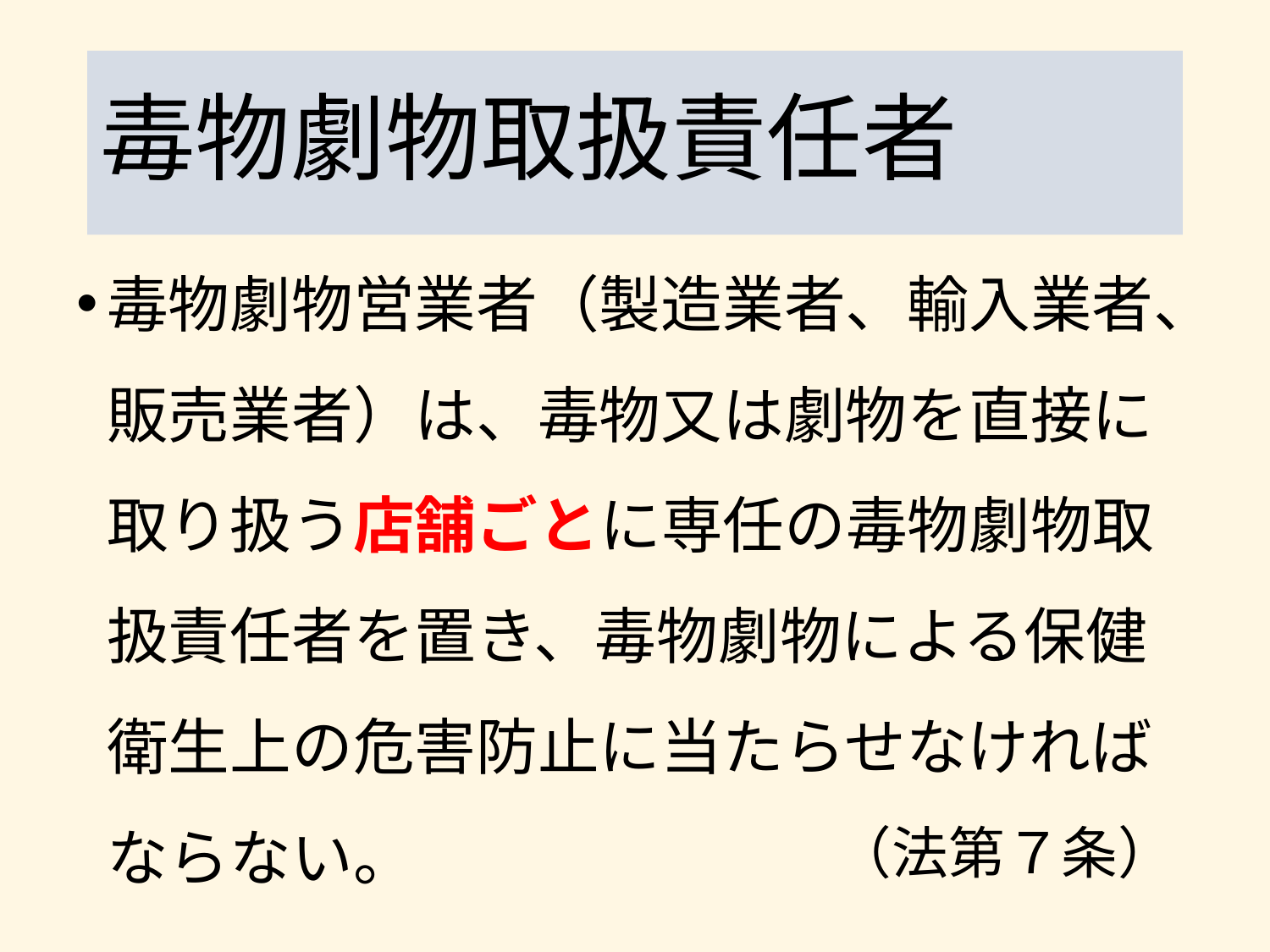

# 毒物劇物取扱責任者
毒物劇物営業者（製造業者、輸入業者、販売業者）は、毒物又は劇物を直接に取り扱う店舗ごとに専任の毒物劇物取扱責任者を置き、毒物劇物による保健衛生上の危害防止に当たらせなければならない。

（法第７条）